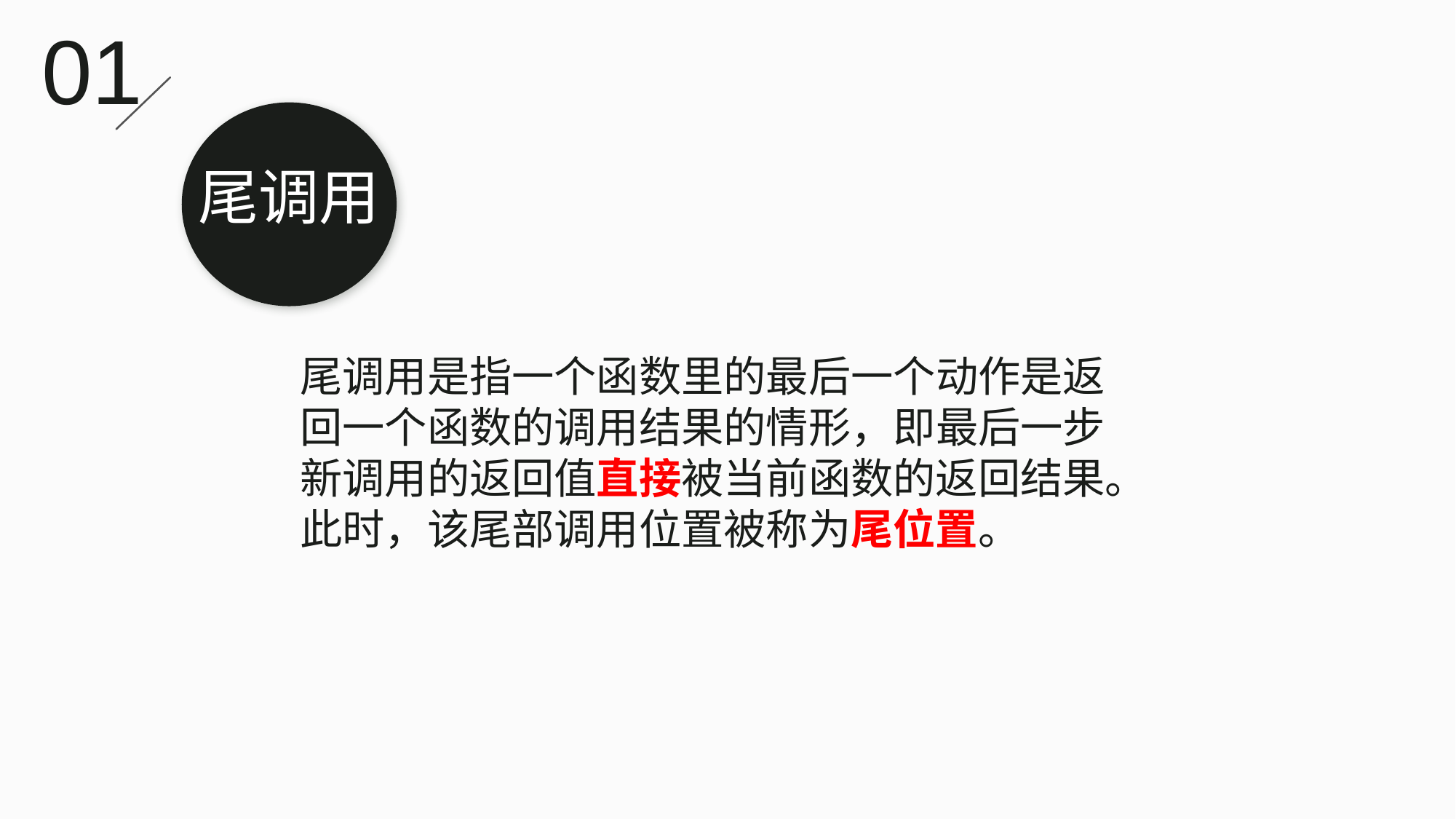

01

尾调用
尾调用是指一个函数里的最后一个动作是返回一个函数的调用结果的情形，即最后一步新调用的返回值直接被当前函数的返回结果。此时，该尾部调用位置被称为尾位置。